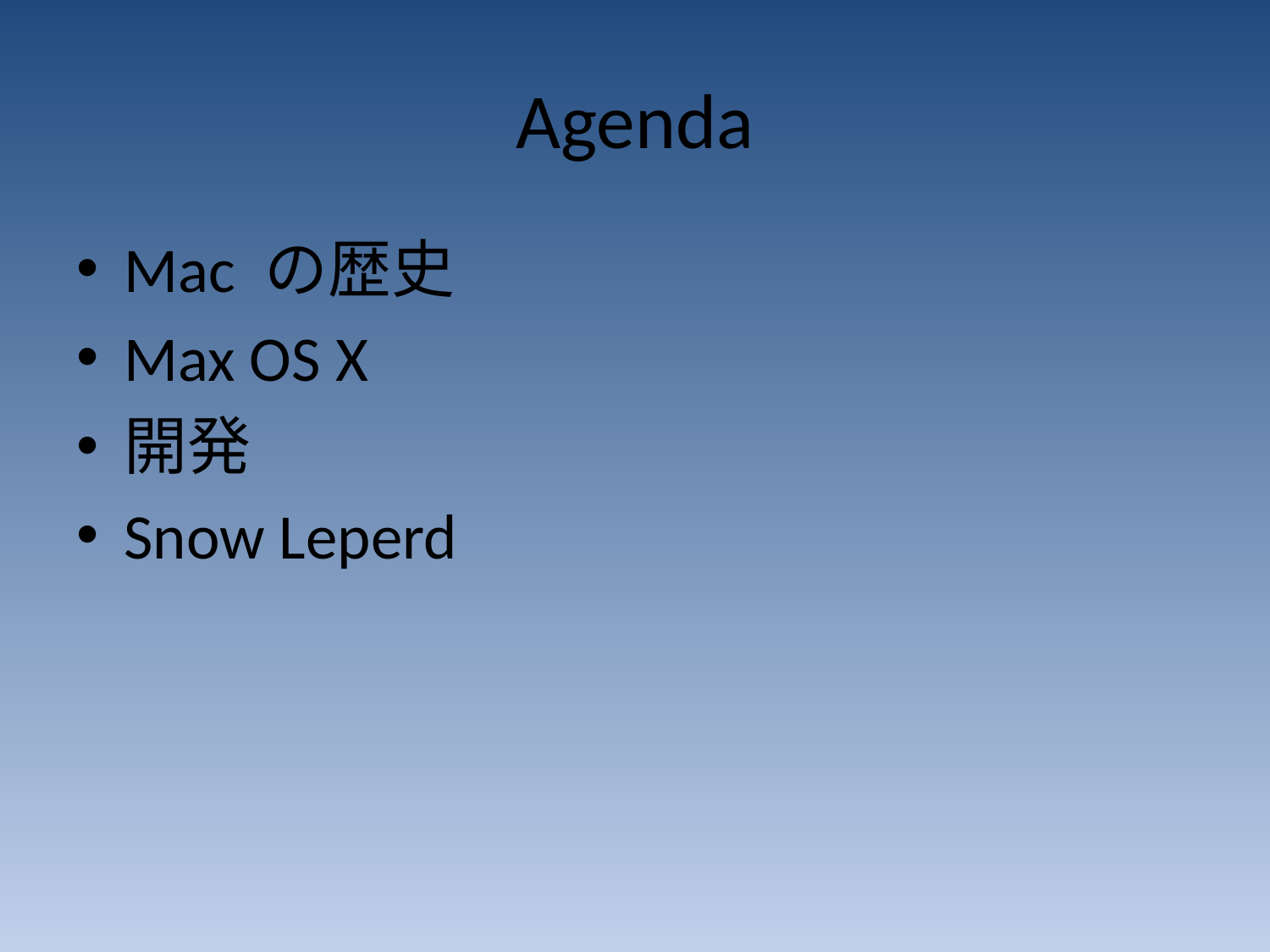

# Agenda
Mac の歴史
Max OS X
開発
Snow Leperd